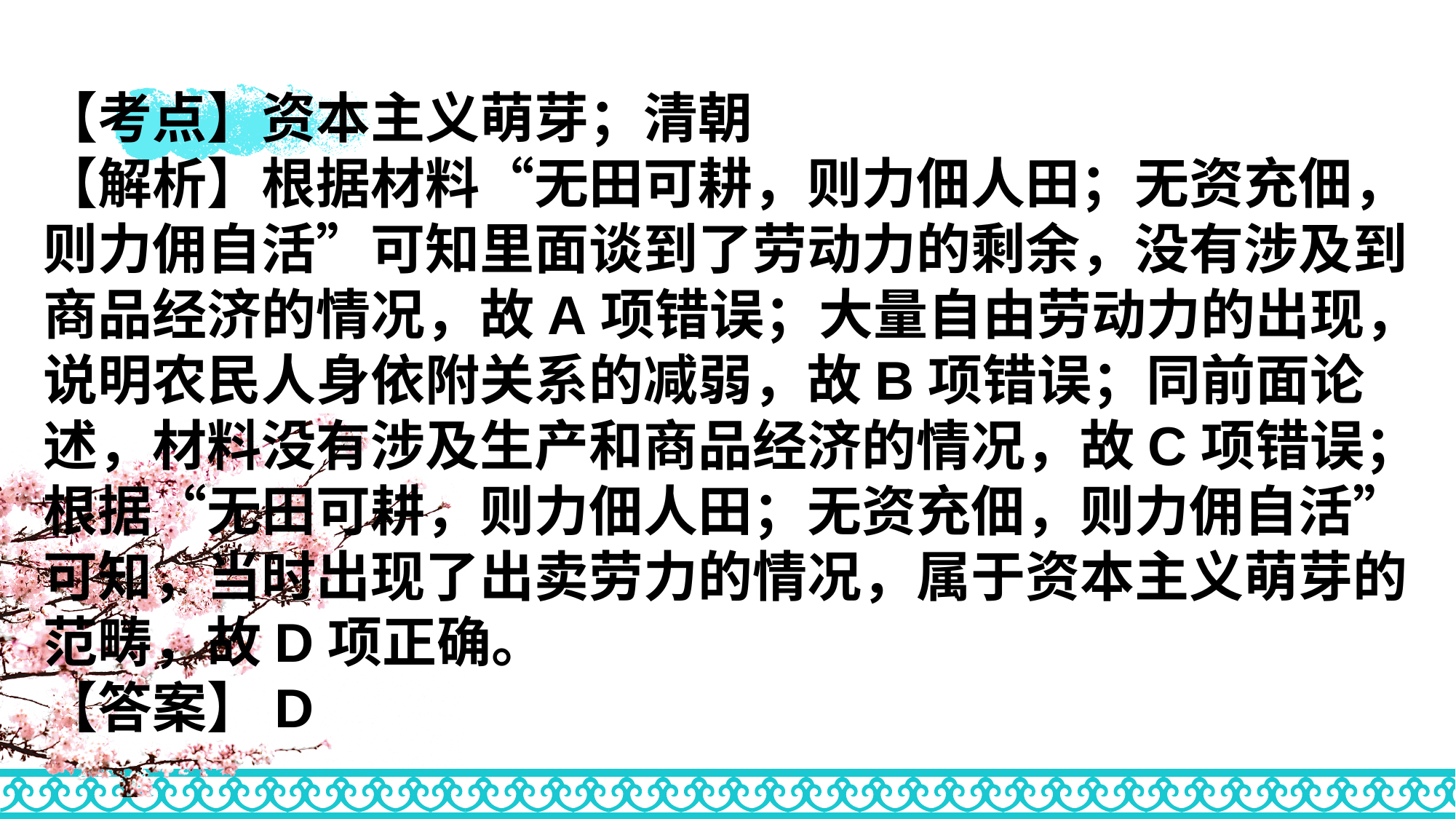

【考点】资本主义萌芽；清朝
【解析】根据材料“无田可耕，则力佃人田；无资充佃，则力佣自活”可知里面谈到了劳动力的剩余，没有涉及到商品经济的情况，故A项错误；大量自由劳动力的出现，说明农民人身依附关系的减弱，故B项错误；同前面论述，材料没有涉及生产和商品经济的情况，故C项错误；根据“无田可耕，则力佃人田；无资充佃，则力佣自活”可知，当时出现了出卖劳力的情况，属于资本主义萌芽的范畴，故D项正确。
【答案】D